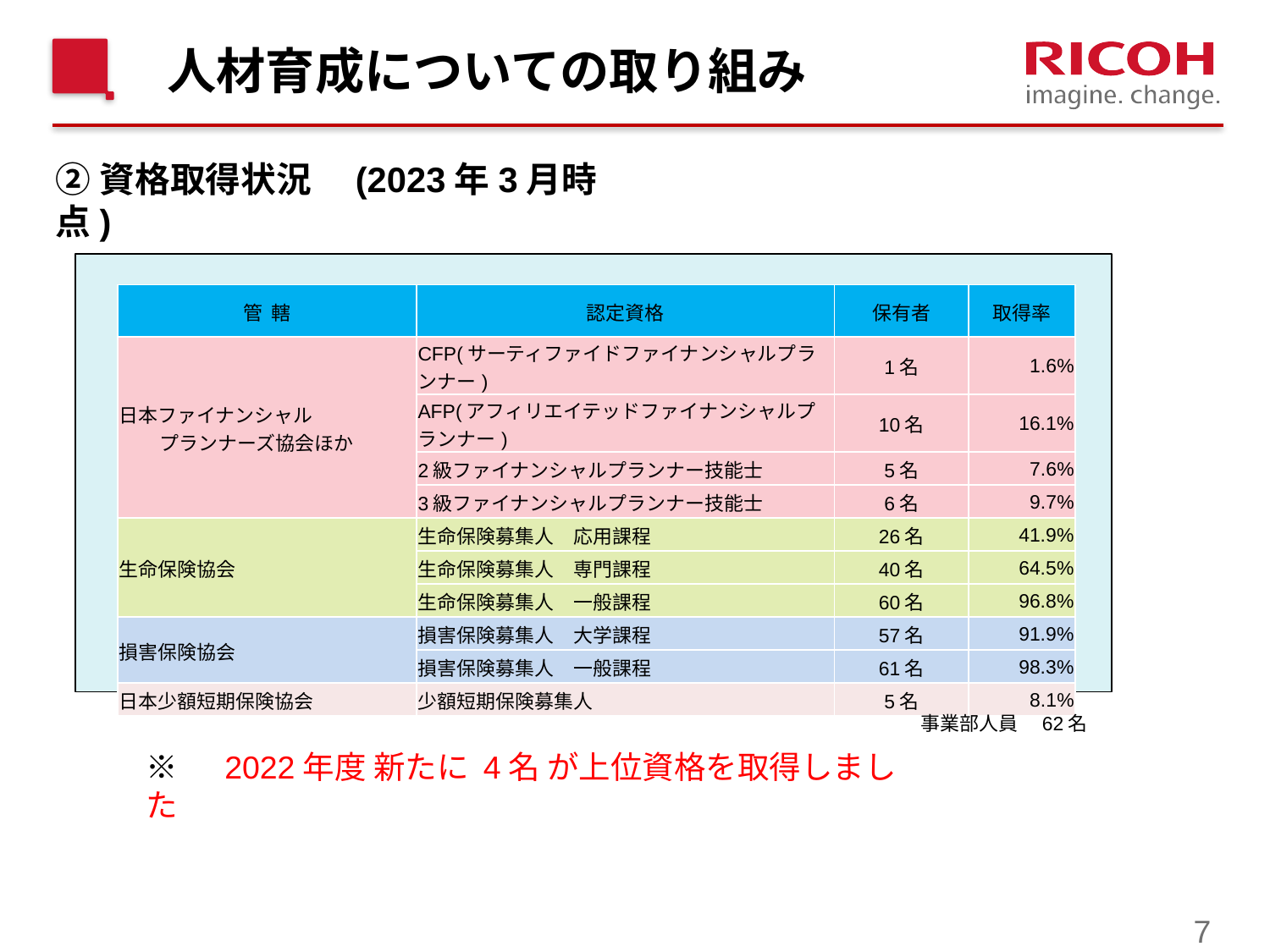

# 人材育成についての取り組み
②資格取得状況　(2023年3月時点)
対象者　66名
| 管 轄 | 認定資格 | 保有者 | 取得率 |
| --- | --- | --- | --- |
| 日本ファイナンシャル プランナーズ協会ほか | CFP(サーティファイドファイナンシャルプランナー) | 1名 | 1.6% |
|  | AFP(アフィリエイテッドファイナンシャルプランナー) | 10名 | 16.1% |
|  | 2級ファイナンシャルプランナー技能士 | 5名 | 7.6% |
|  | 3級ファイナンシャルプランナー技能士 | 6名 | 9.7% |
| 生命保険協会 | 生命保険募集人　応用課程 | 26名 | 41.9% |
|  | 生命保険募集人　専門課程 | 40名 | 64.5% |
|  | 生命保険募集人　一般課程 | 60名 | 96.8% |
| 損害保険協会 | 損害保険募集人　大学課程 | 57名 | 91.9% |
|  | 損害保険募集人　一般課程 | 61名 | 98.3% |
| 日本少額短期保険協会 | 少額短期保険募集人 | 5名 | 8.1% |
事業部人員　62名
※　2022年度 新たに 4名 が上位資格を取得しました
7